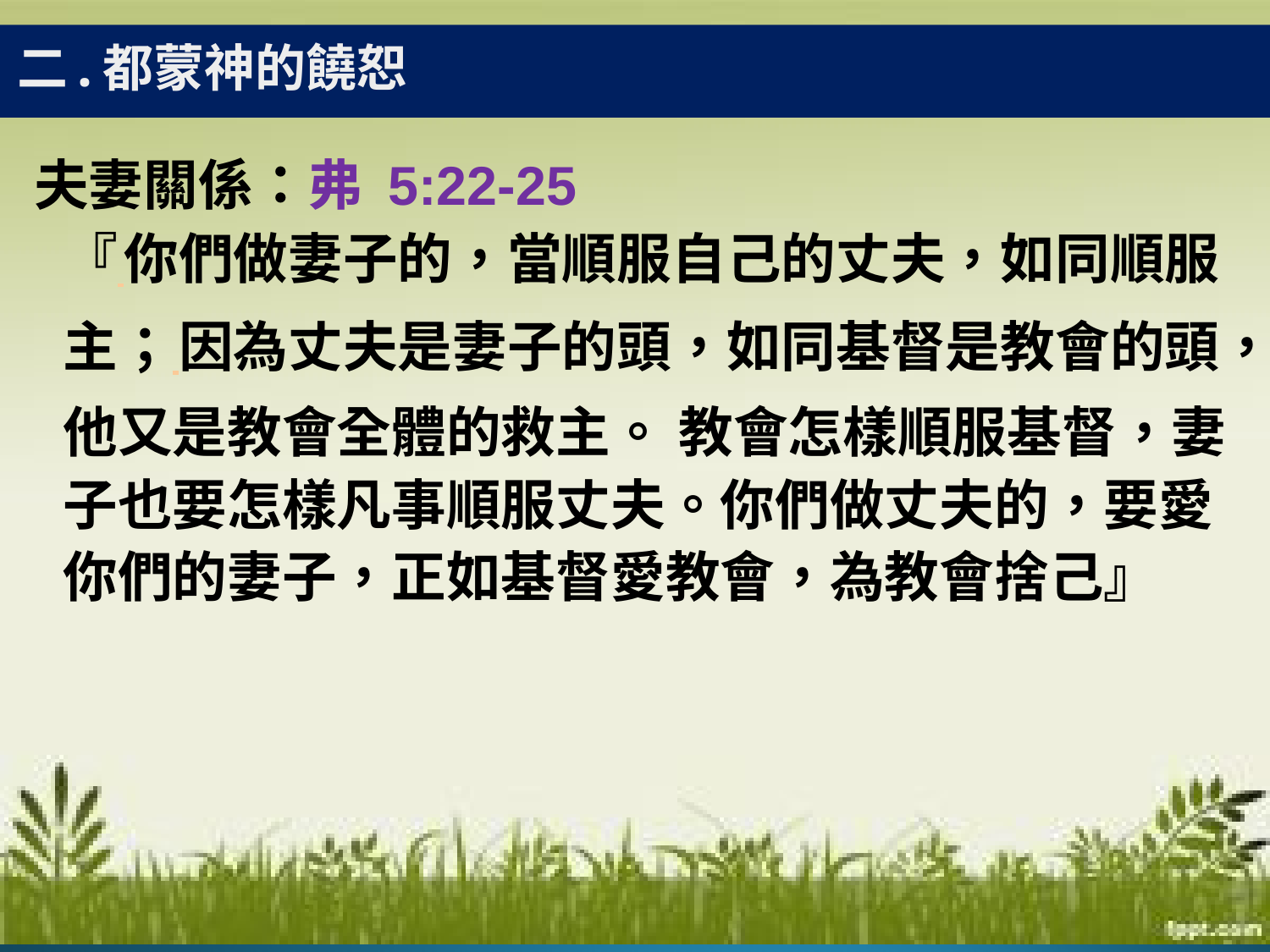

二.都蒙神的饒恕
夫妻關係：弗 5:22-25
『 你們做妻子的，當順服自己的丈夫，如同順服主； 因為丈夫是妻子的頭，如同基督是教會的頭，他又是教會全體的救主。 教會怎樣順服基督，妻子也要怎樣凡事順服丈夫。你們做丈夫的，要愛你們的妻子，正如基督愛教會，為教會捨己』